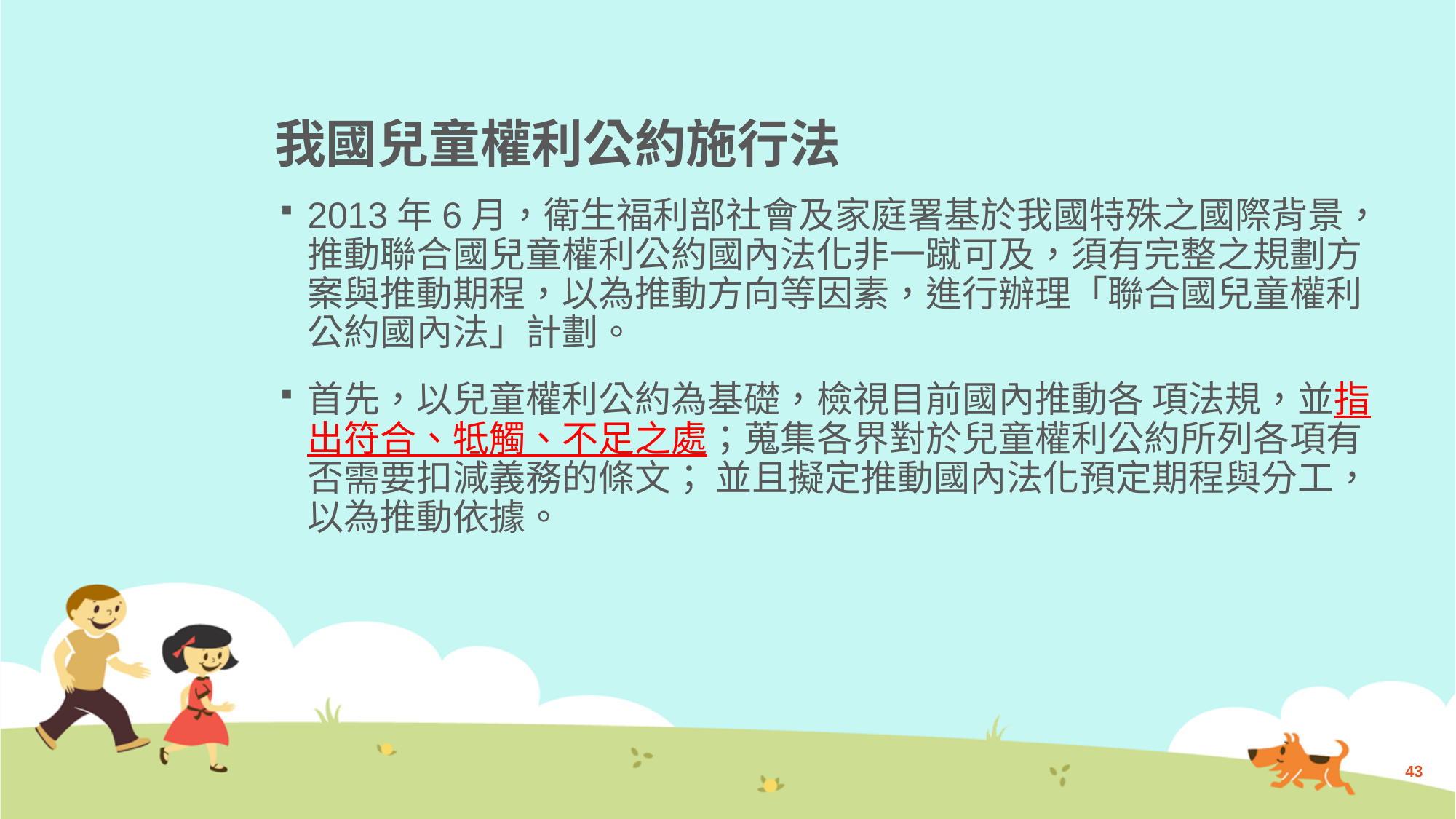

# 我國兒童權利公約施行法
2013年6月，衛生福利部社會及家庭署基於我國特殊之國際背景，推動聯合國兒童權利公約國內法化非一蹴可及，須有完整之規劃方案與推動期程，以為推動方向等因素，進行辦理「聯合國兒童權利公約國內法」計劃。
首先，以兒童權利公約為基礎，檢視目前國內推動各 項法規，並指出符合、牴觸、不足之處；蒐集各界對於兒童權利公約所列各項有否需要扣減義務的條文； 並且擬定推動國內法化預定期程與分工，以為推動依據。
43